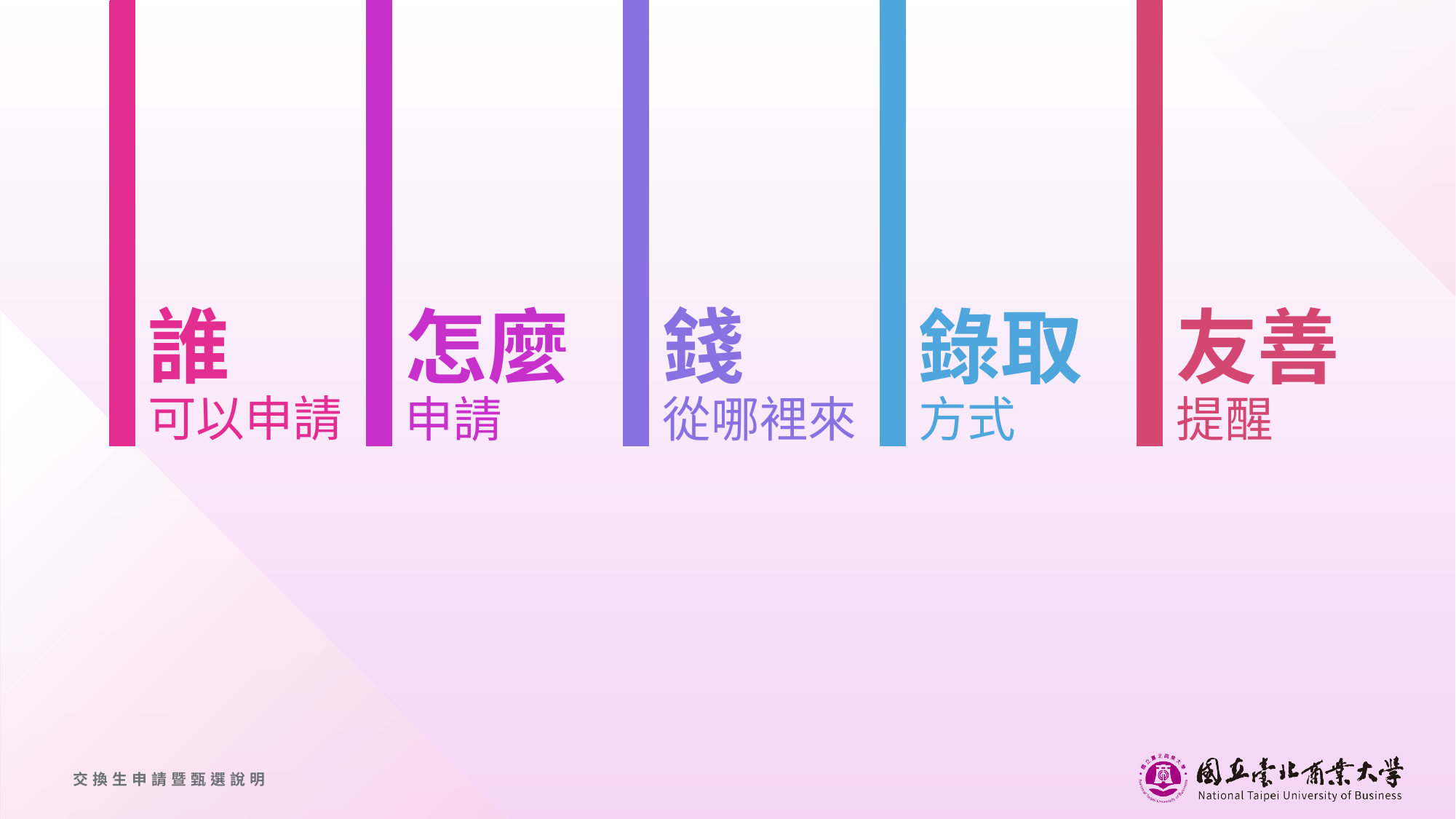

# 誰 可以申請
錢
從哪裡來
怎麼
申請
錄取
方式
友善
提醒
交換生申請暨甄選說明